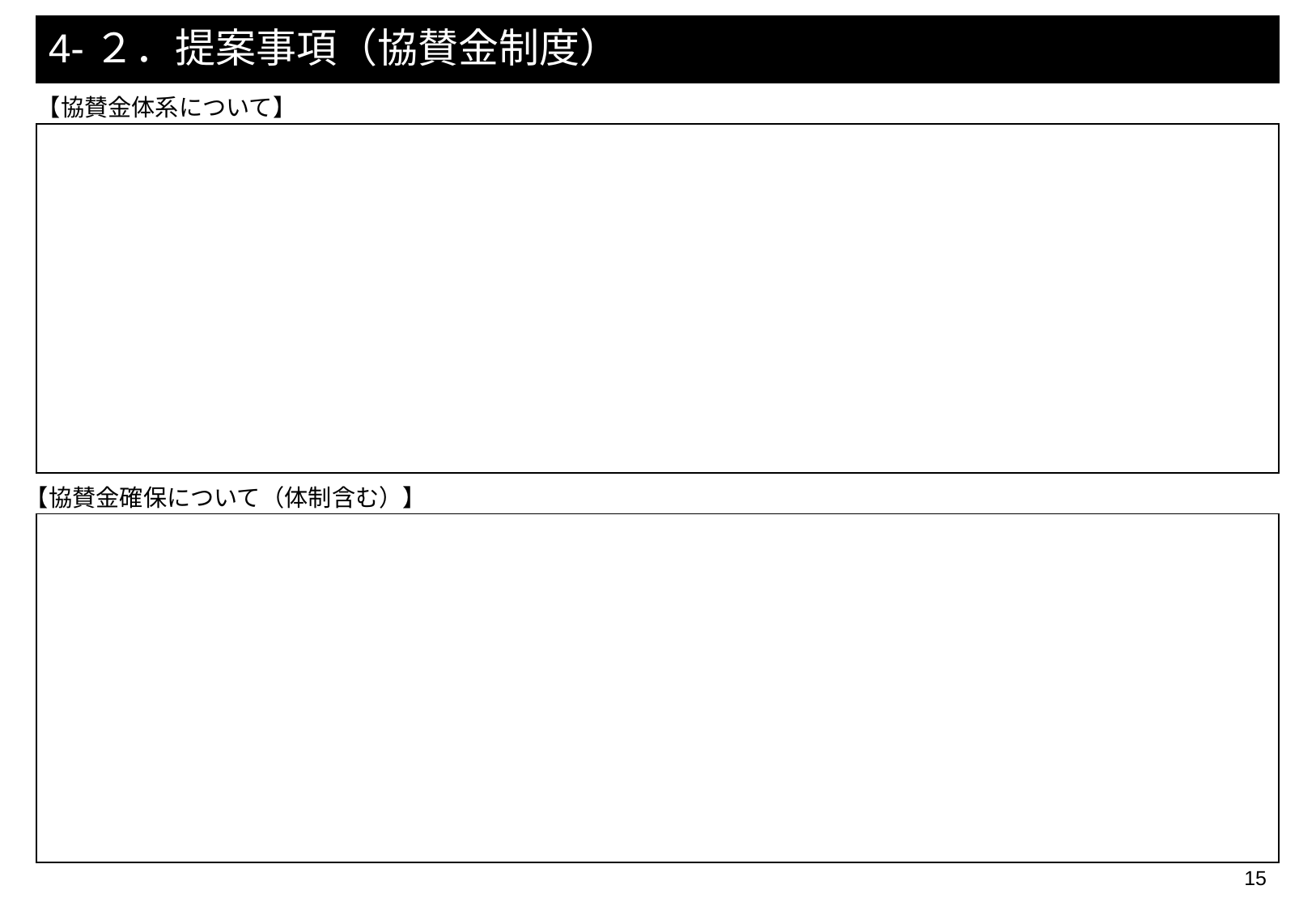

# 4-２．提案事項（協賛金制度）
【協賛金体系について】
|  |
| --- |
【協賛金確保について（体制含む）】
|  |
| --- |
15